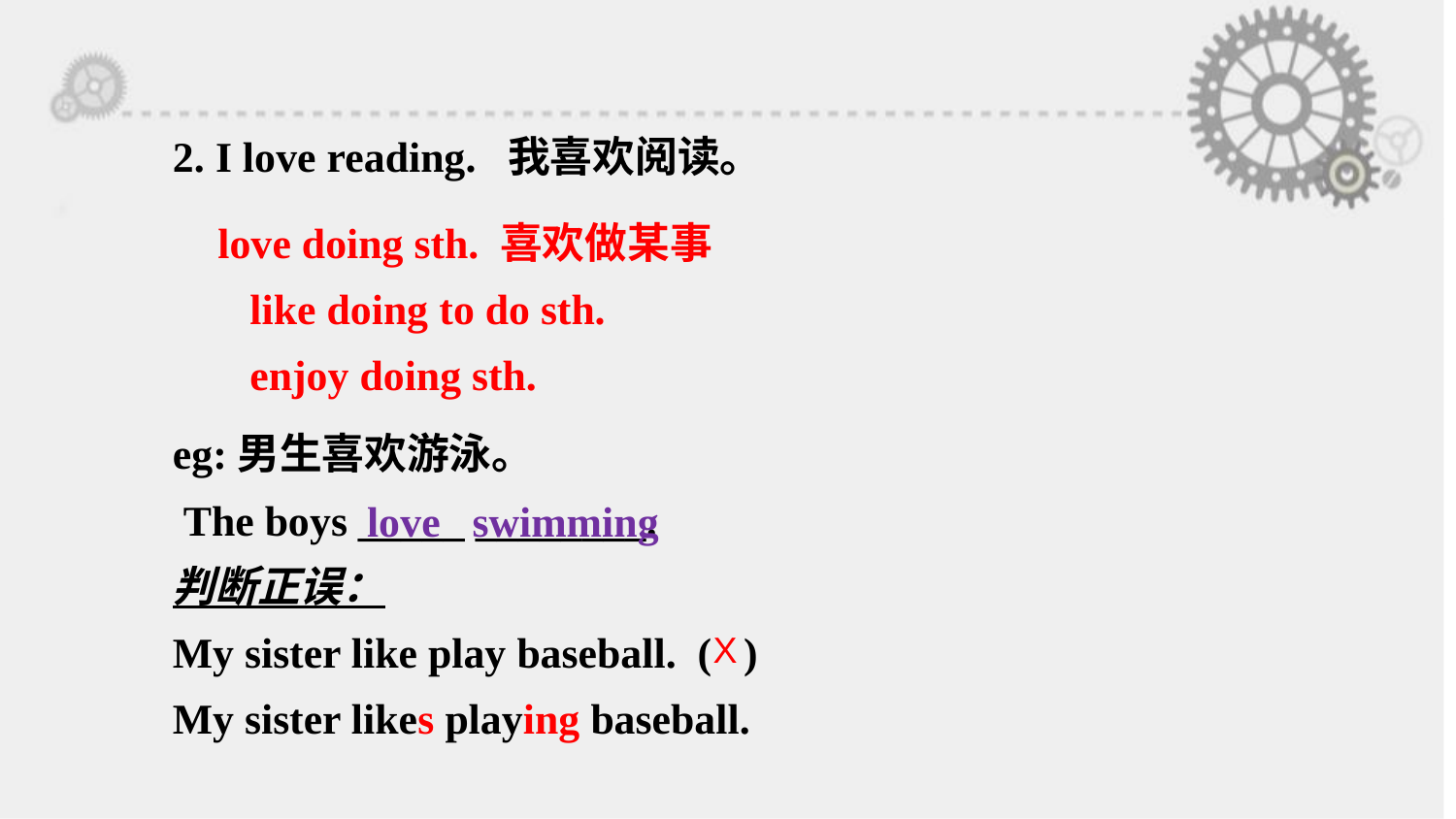

2. I love reading.  我喜欢阅读。

love doing sth. 喜欢做某事
   like doing to do sth.
   enjoy doing sth.
eg:男生喜欢游泳。
 The boys _____ ________.
判断正误：
My sister like play baseball.  (   )
My sister likes playing baseball.

love   swimming
X